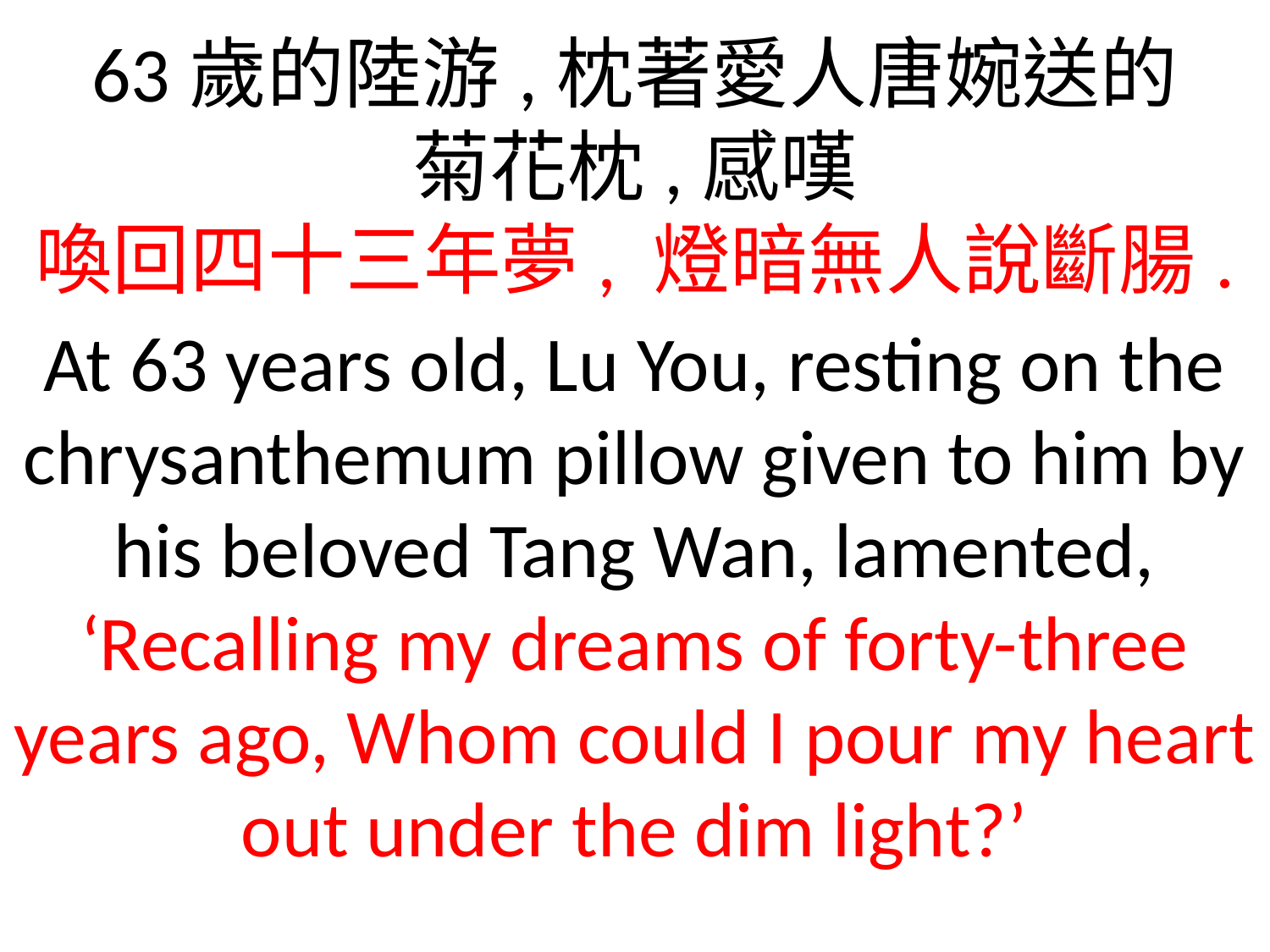

63歲的陸游,枕著愛人唐婉送的
菊花枕,感嘆
喚回四十三年夢, 燈暗無人說斷腸.
At 63 years old, Lu You, resting on the chrysanthemum pillow given to him by his beloved Tang Wan, lamented, ‘Recalling my dreams of forty-three years ago, Whom could I pour my heart out under the dim light?’